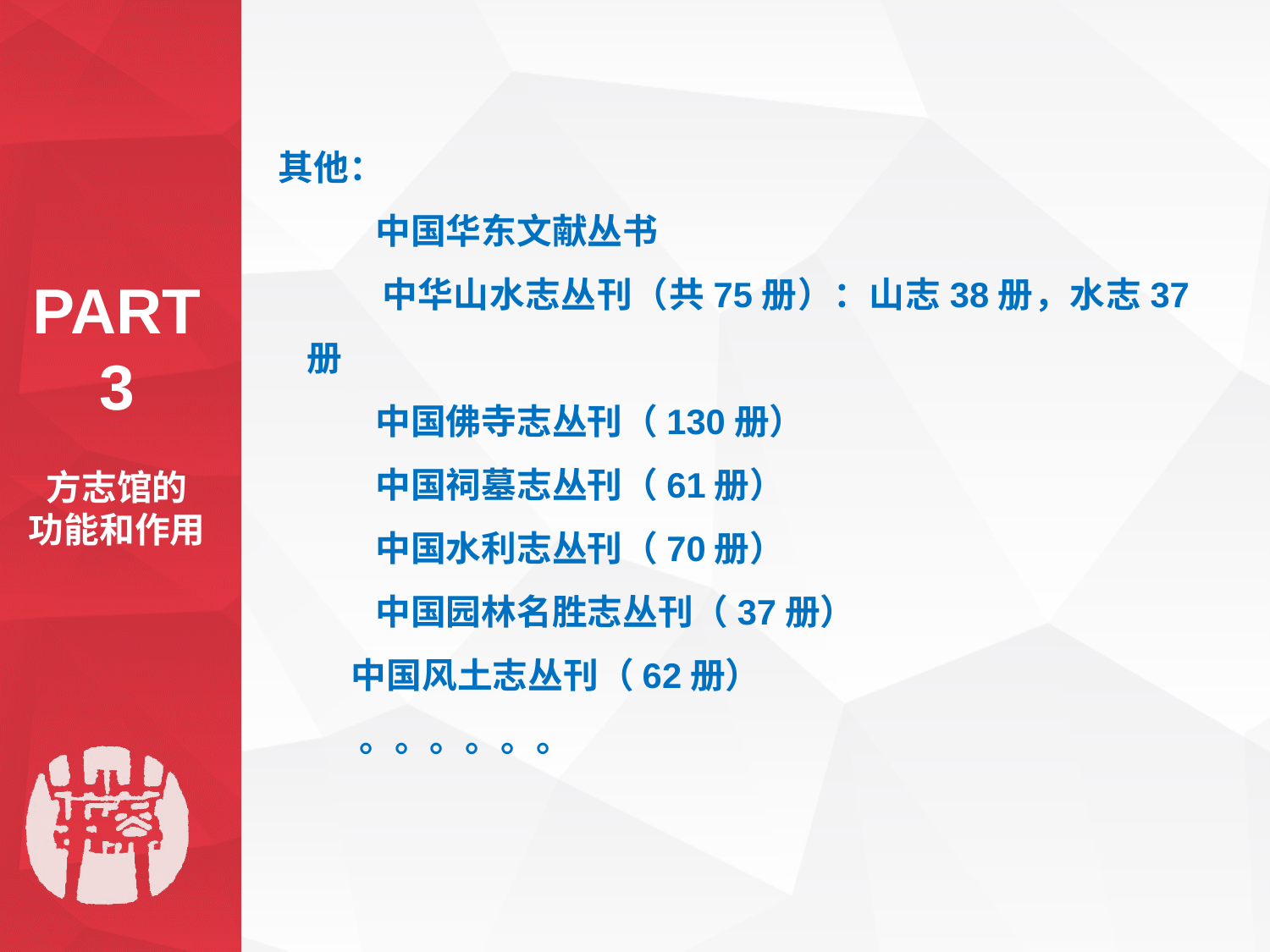

其他：
           中国华东文献丛书
           中华山水志丛刊（共75册）：山志38册，水志37册
           中国佛寺志丛刊（130册）
           中国祠墓志丛刊（61册）
           中国水利志丛刊（70册）
           中国园林名胜志丛刊（37册）
        中国风土志丛刊（62册）
         。。。。。。

PART 3
方志馆的
功能和作用